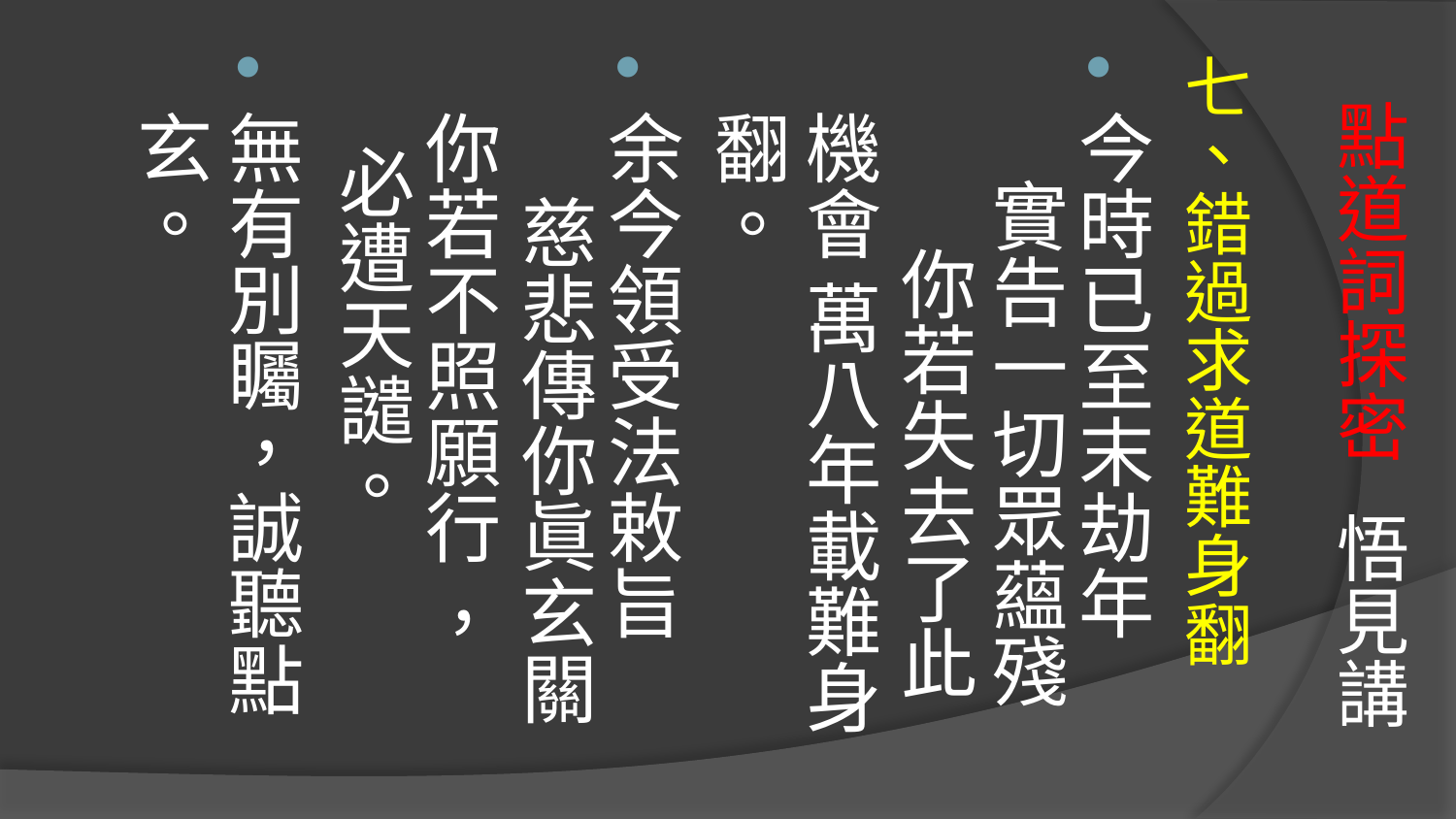

七、錯過求道難身翻
今時已至末劫年            實告一切眾蘊殘            你若失去了此機會 萬八年載難身翻。
余今領受法敕旨             慈悲傳你眞玄關
你若不照願行 ，         必遭天譴。
無有別矚，誠聽點玄。
# 點道詞探密   悟見講